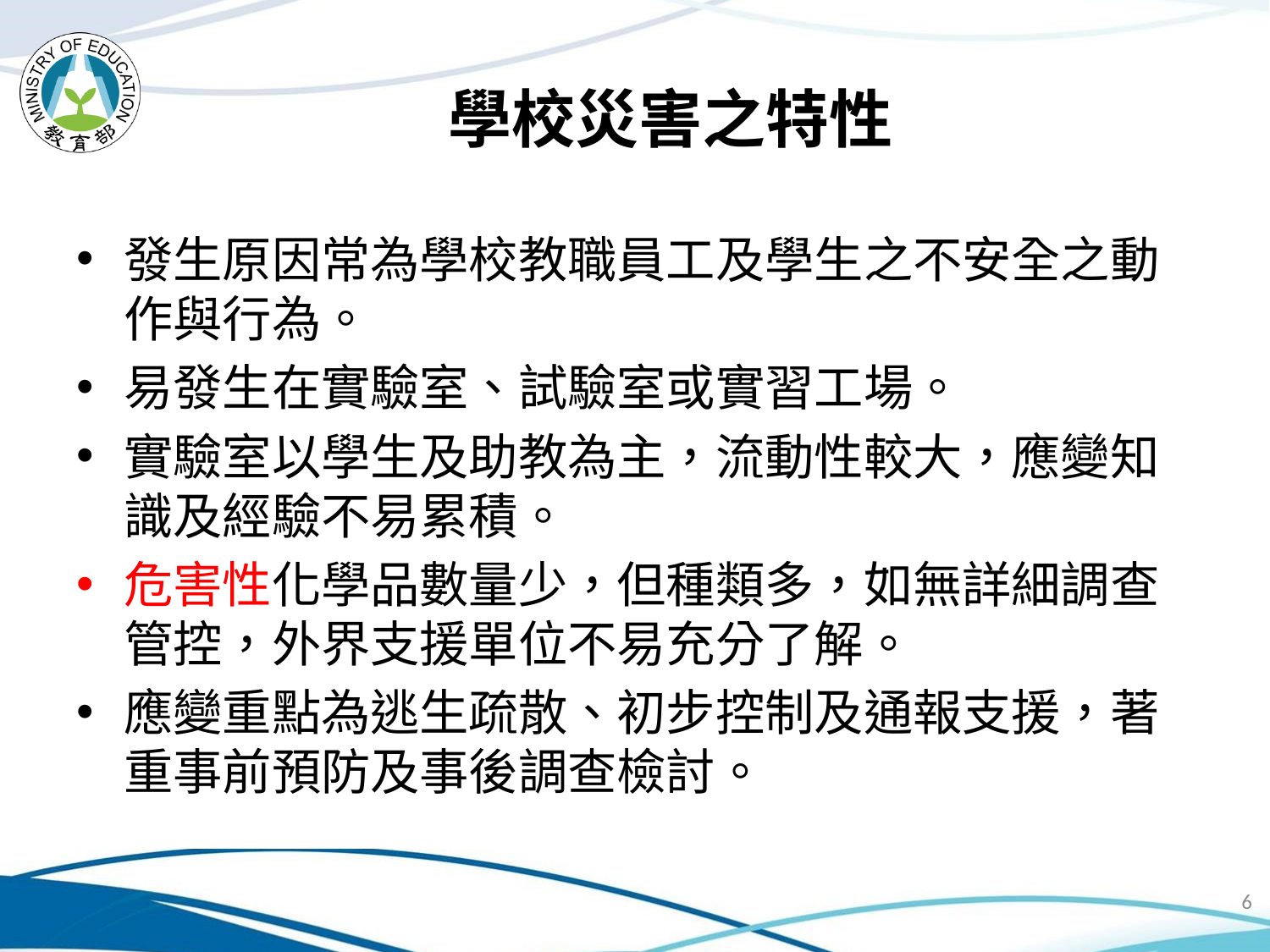

# 學校災害之特性
發生原因常為學校教職員工及學生之不安全之動作與行為。
易發生在實驗室、試驗室或實習工場。
實驗室以學生及助教為主，流動性較大，應變知識及經驗不易累積。
危害性化學品數量少，但種類多，如無詳細調查管控，外界支援單位不易充分了解。
應變重點為逃生疏散、初步控制及通報支援，著重事前預防及事後調查檢討。
6